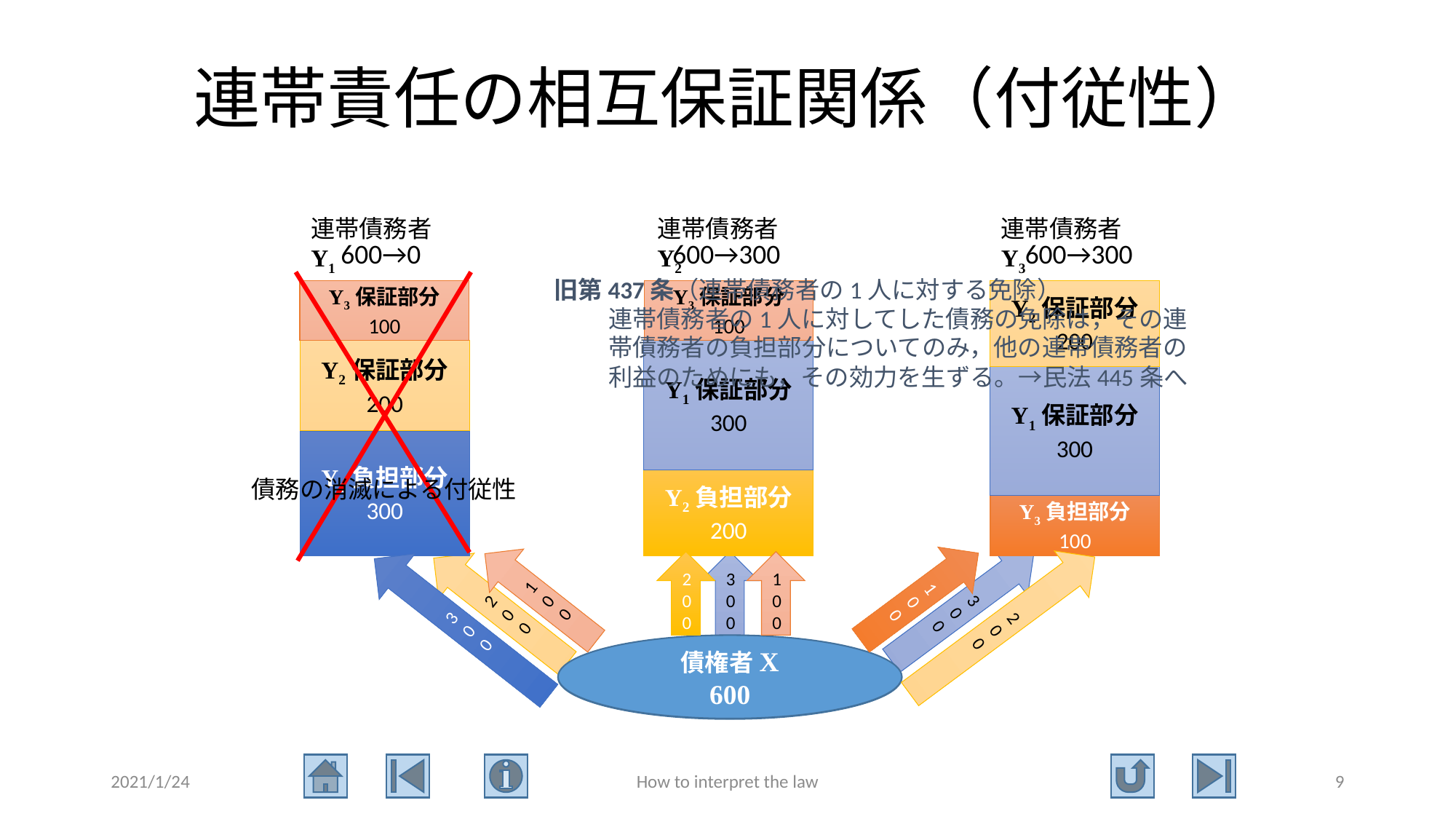

# 連帯責任の相互保証関係（付従性）
連帯債務者Y1
連帯債務者Y2
連帯債務者Y3
600→0
600→300
600→300
旧第437条（連帯債務者の1人に対する免除）
連帯債務者の1人に対してした債務の免除は，その連帯債務者の負担部分についてのみ，他の連帯債務者の利益のためにも，その効力を生ずる。→民法445条へ
Y3保証部分
100
Y3保証部分
100
Y2保証部分
200
Y2保証部分
200
Y1保証部分
300
Y1保証部分
300
Y1負担部分
300
債務の消滅による付従性
Y2負担部分
200
Y3負担部分
100
200
300
300
100
200
100
200
300
100
債権者X
600
債権者X
600→300
2021/1/24
How to interpret the law
9